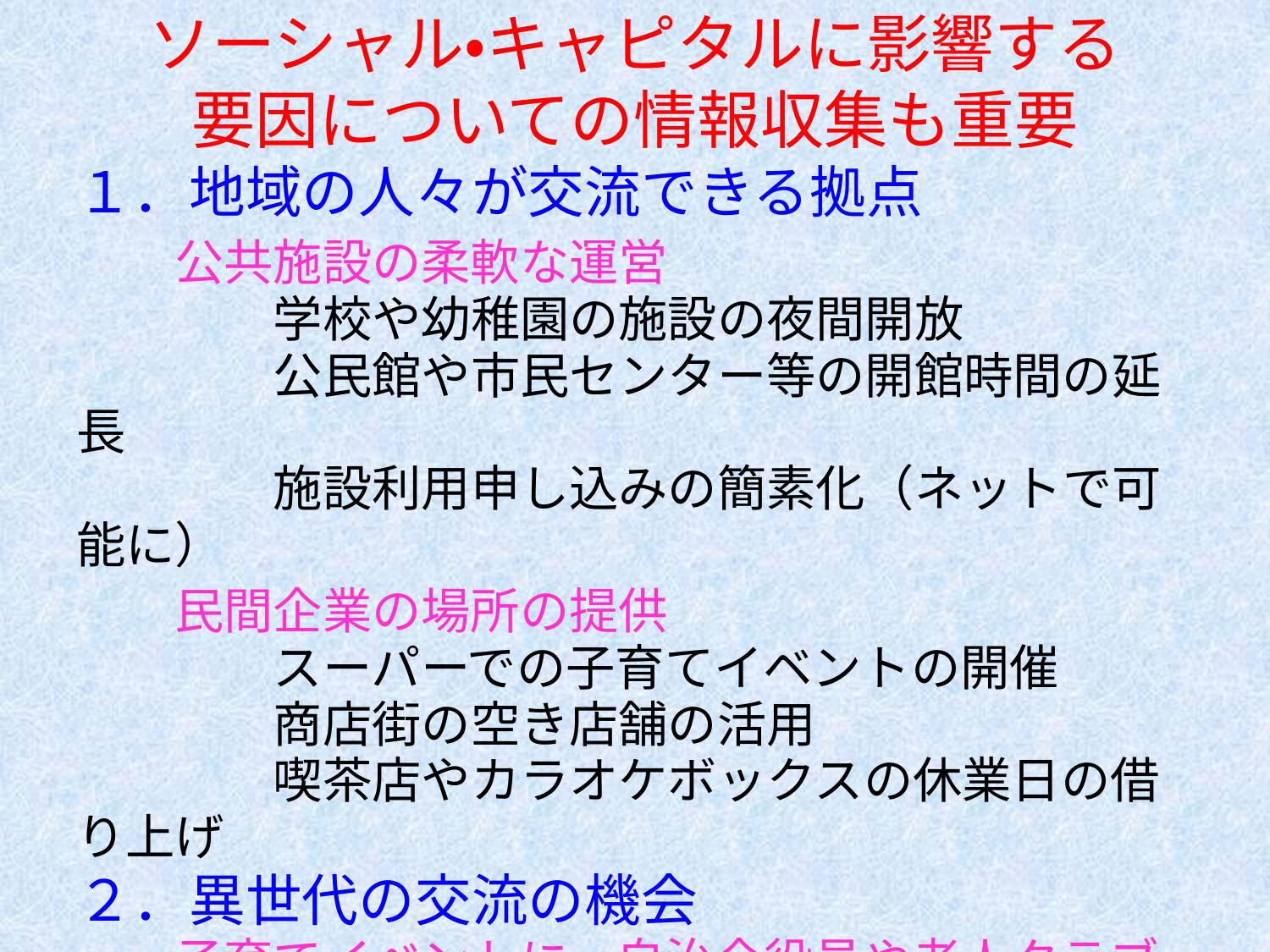

# ソーシャル・キャピタルに影響する 要因についての情報収集も重要
１．地域の人々が交流できる拠点
　　公共施設の柔軟な運営
　　　　学校や幼稚園の施設の夜間開放
　　　　公民館や市民センター等の開館時間の延長
　　　　施設利用申し込みの簡素化（ネットで可能に）
　　民間企業の場所の提供
　　　　スーパーでの子育てイベントの開催
　　　　商店街の空き店舗の活用
　　　　喫茶店やカラオケボックスの休業日の借り上げ
２．異世代の交流の機会
　　子育てイベントに，自治会役員や老人クラブも参加
　　地域の自治会の集まりにＰＴＡが参加して，交流
３．身近な自然や文化に触れる機会